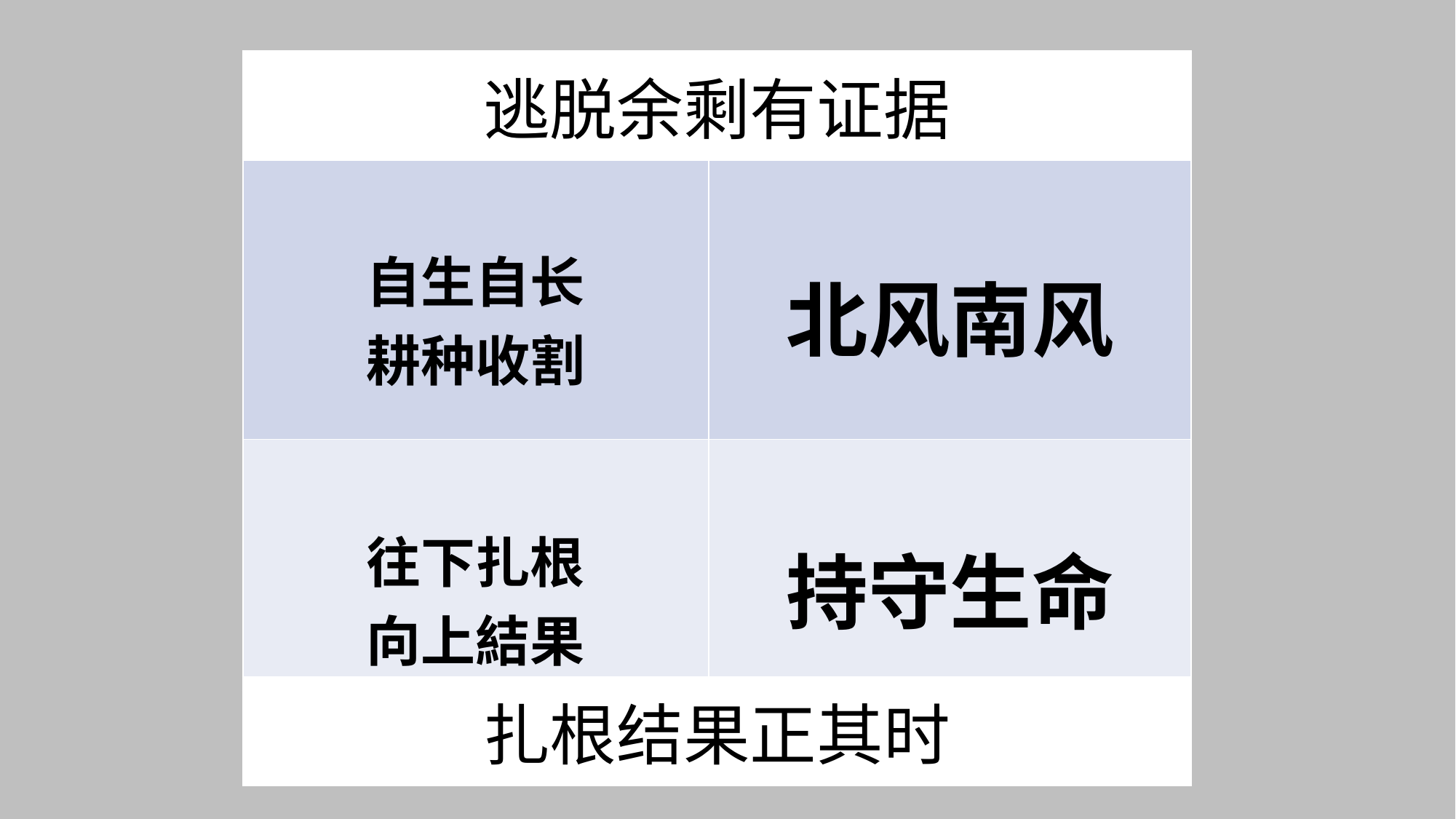

| 逃脱余剩有证据 |  |
| --- | --- |
| 自生自长 耕种收割 | 北风南风 |
| 往下扎根 向上結果 | 持守生命 |
| 扎扎根结果正其时根 |
| --- |